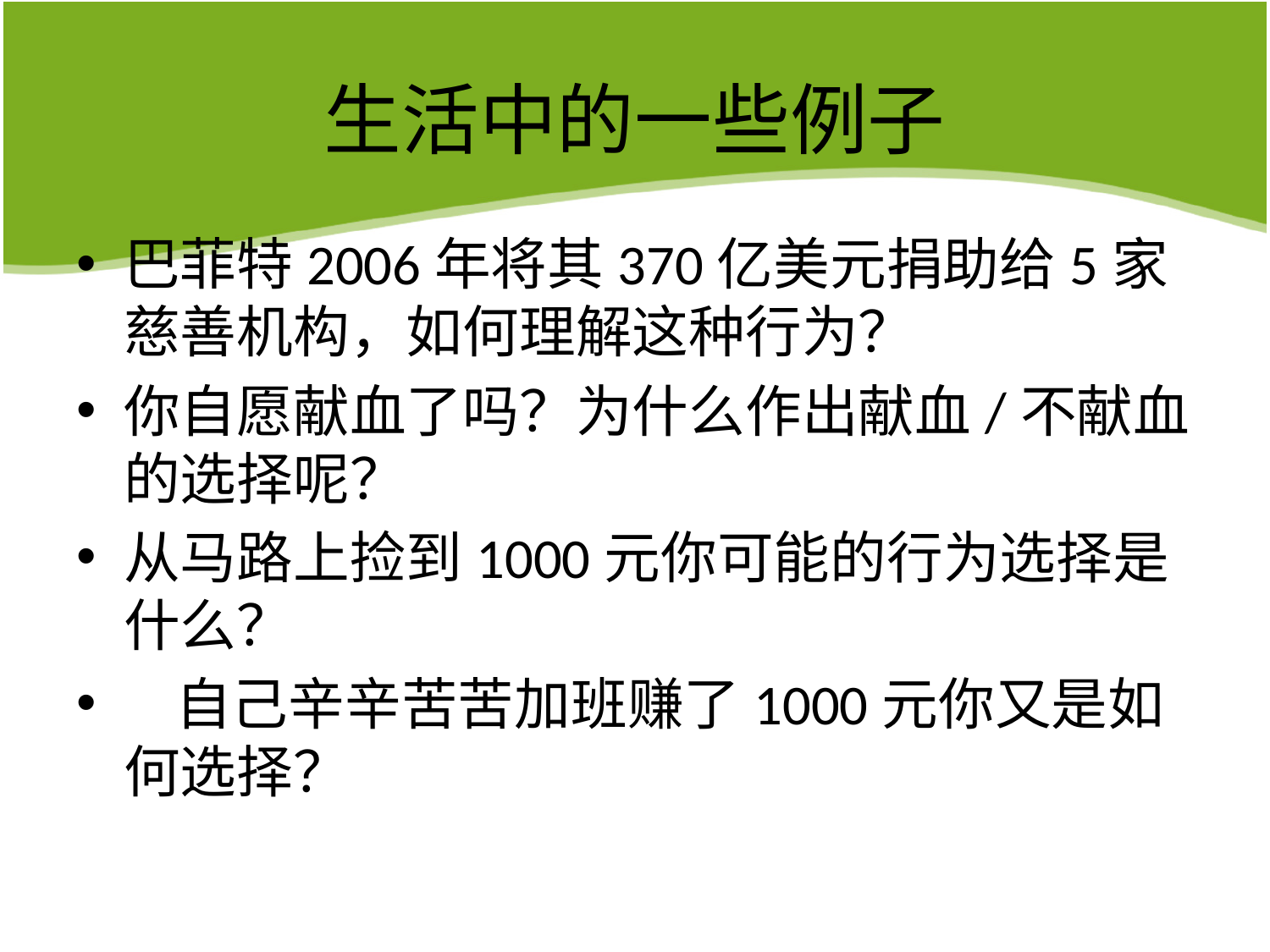

# 生活中的一些例子
巴菲特2006年将其370亿美元捐助给5家慈善机构，如何理解这种行为？
你自愿献血了吗？为什么作出献血/不献血的选择呢？
从马路上捡到1000元你可能的行为选择是什么？
   自己辛辛苦苦加班赚了1000元你又是如何选择？